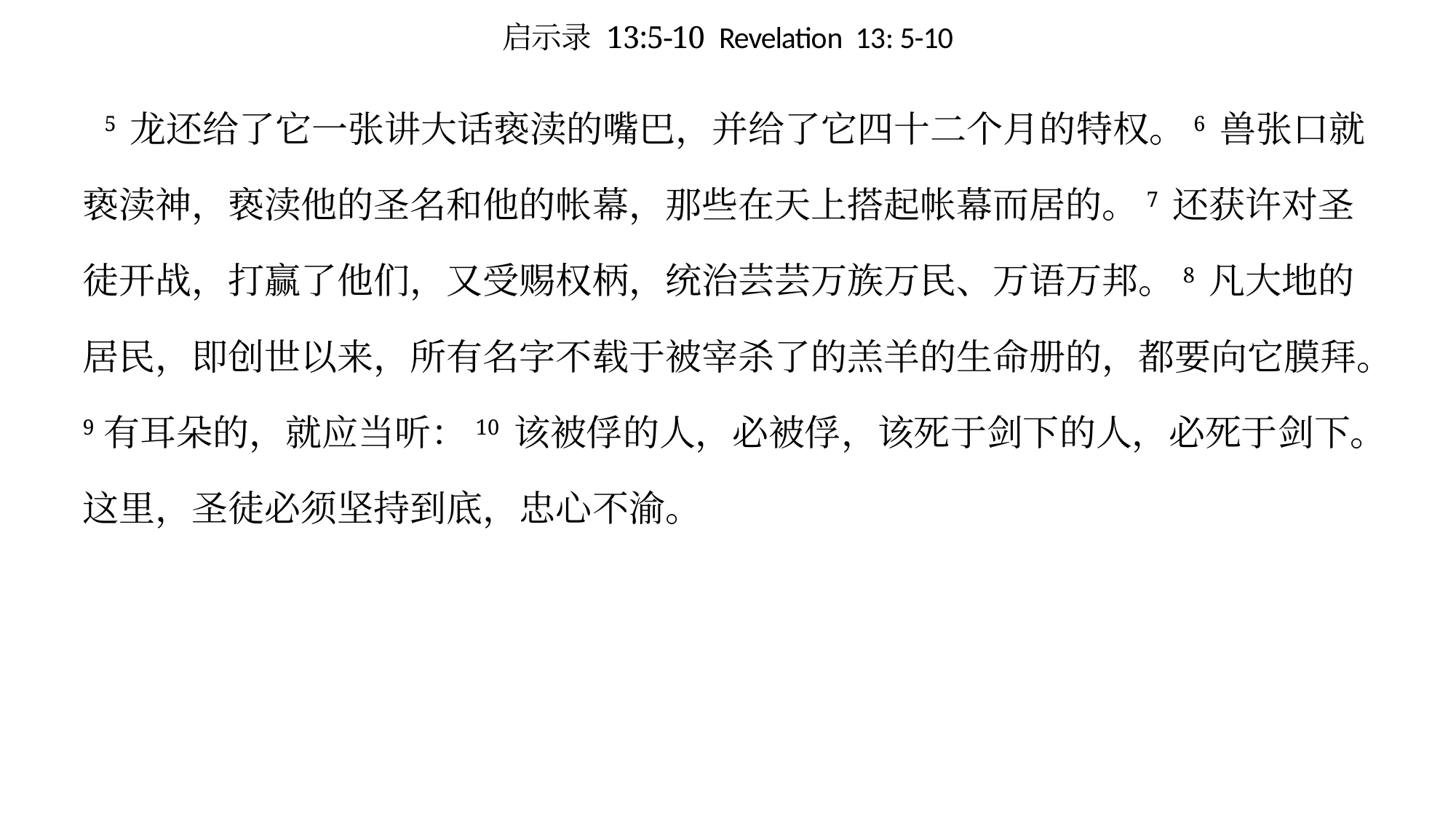

# 启示录 13:5-10  Revelation  13: 5-10
    5 龙还给了它一张讲大话亵渎的嘴巴，并给了它四十二个月的特权。6 兽张口就亵渎神，亵渎他的圣名和他的帐幕，那些在天上搭起帐幕而居的。7 还获许对圣徒开战，打赢了他们，又受赐权柄，统治芸芸万族万民、万语万邦。8 凡大地的居民，即创世以来，所有名字不载于被宰杀了的羔羊的生命册的，都要向它膜拜。9有耳朵的，就应当听：10 该被俘的人，必被俘，该死于剑下的人，必死于剑下。这里，圣徒必须坚持到底，忠心不渝。